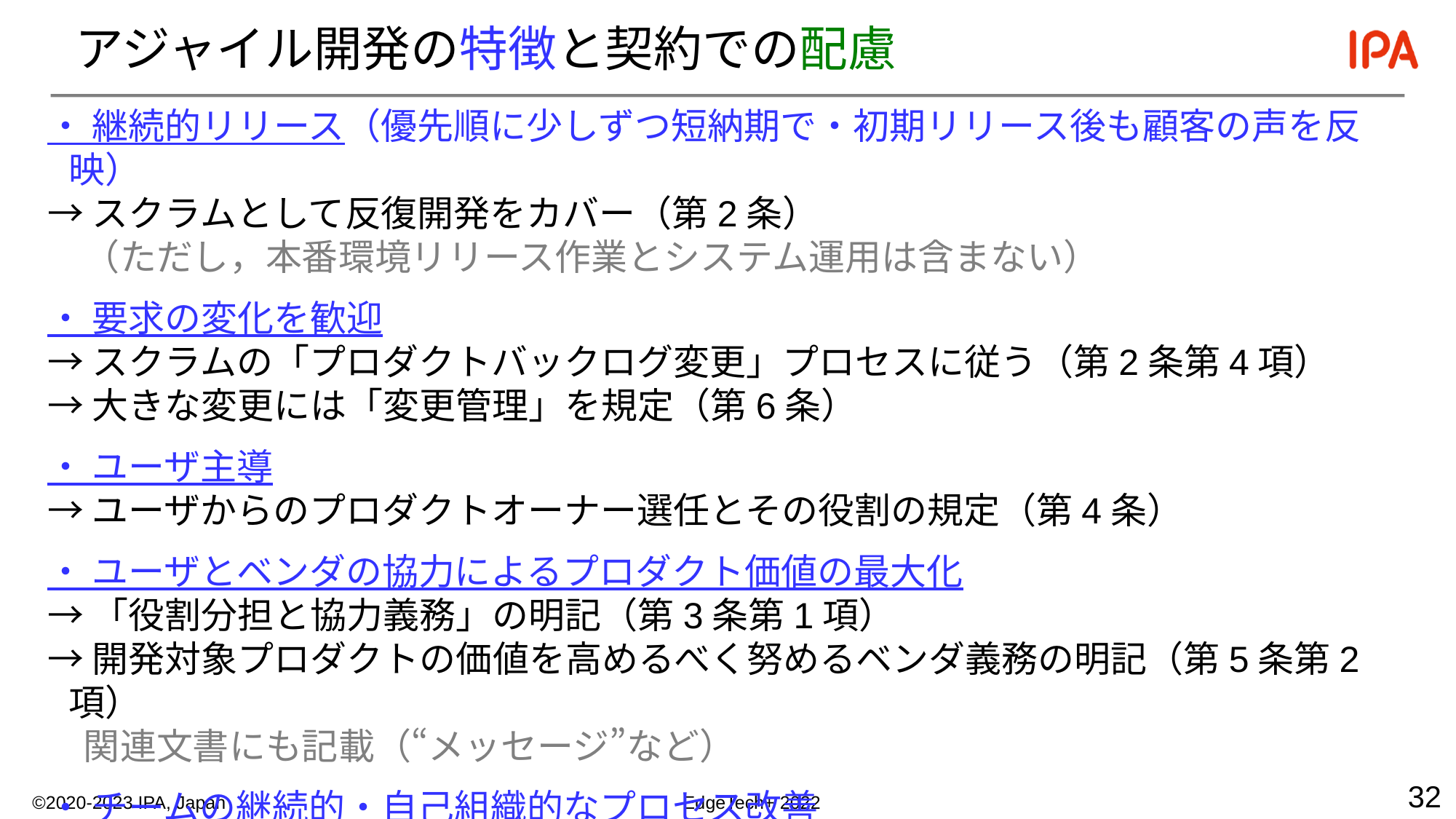

# アジャイル開発の特徴と契約での配慮
・ 継続的リリース（優先順に少しずつ短納期で・初期リリース後も顧客の声を反映）
→スクラムとして反復開発をカバー（第2条）
　（ただし，本番環境リリース作業とシステム運用は含まない）
・ 要求の変化を歓迎
→スクラムの「プロダクトバックログ変更」プロセスに従う（第2条第4項）
→大きな変更には「変更管理」を規定（第6条）
・ ユーザ主導
→ユーザからのプロダクトオーナー選任とその役割の規定（第4条）
・ ユーザとベンダの協力によるプロダクト価値の最大化
→「役割分担と協力義務」の明記（第3条第1項）
→開発対象プロダクトの価値を高めるべく努めるベンダ義務の明記（第5条第2項）
　関連文書にも記載（“メッセージ”など）
・ チームの継続的・自己組織的なプロセス改善
→開発の進め方（進め方指針の参照）を規定（第2条第6項）
©2020-2023 IPA, Japan
EdgeTech+ 2022